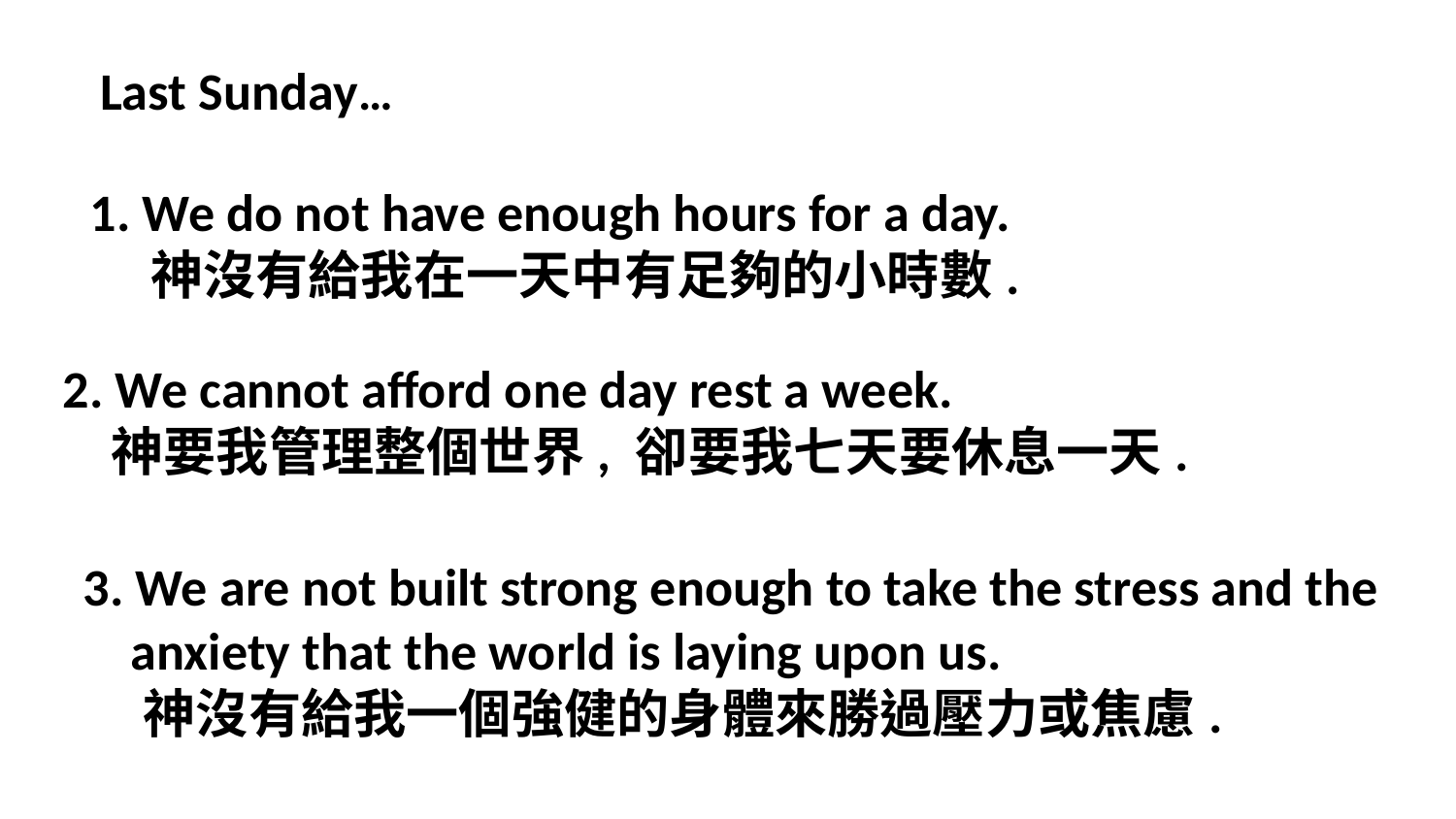

Last Sunday…
1. We do not have enough hours for a day.
    神沒有給我在一天中有足夠的小時數.
2. We cannot afford one day rest a week.
   神要我管理整個世界, 卻要我七天要休息一天.
3. We are not built strong enough to take the stress and the
    anxiety that the world is laying upon us.
    神沒有給我一個強健的身體來勝過壓力或焦慮.